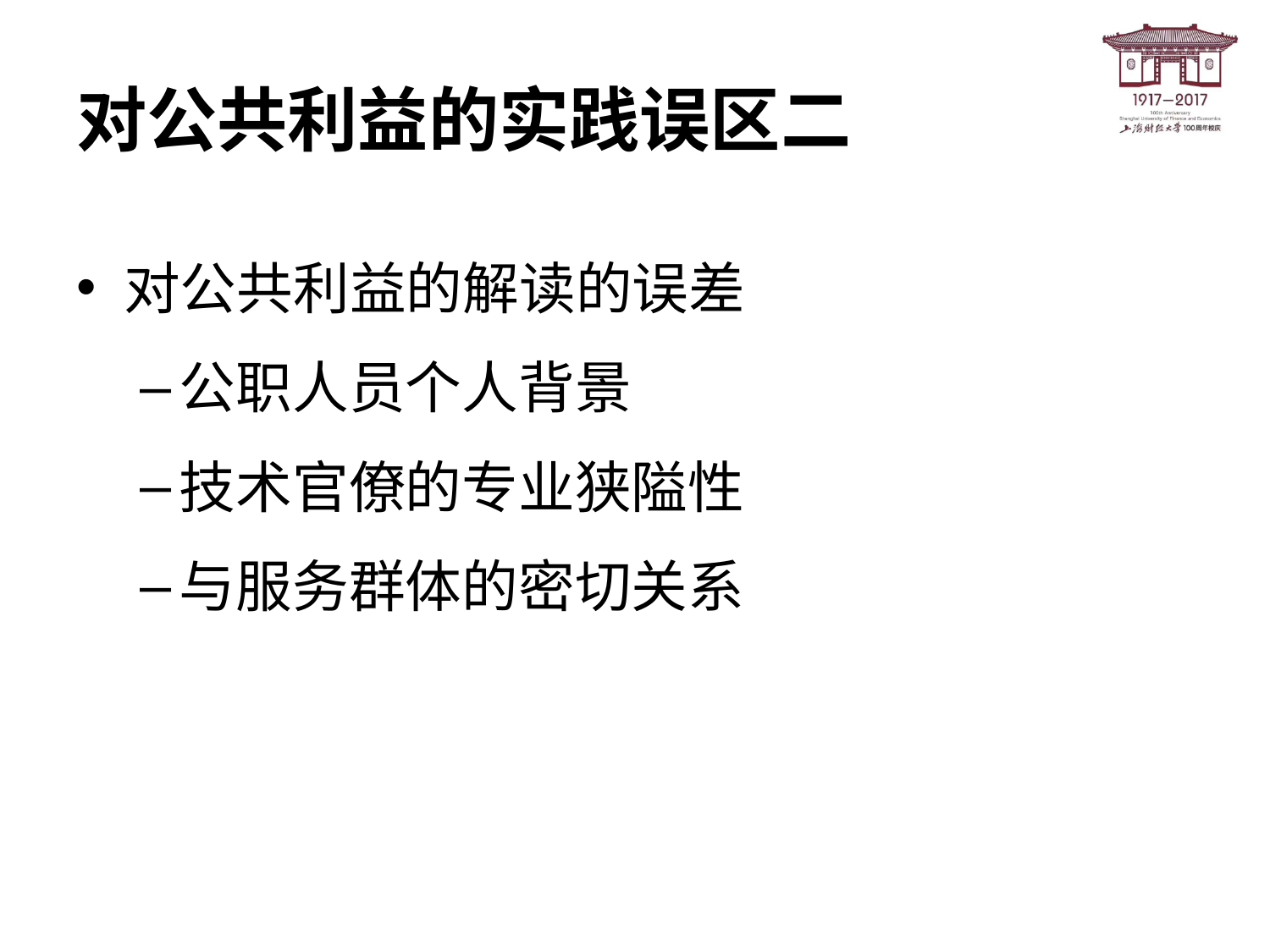

# 对公共利益的实践误区二
对公共利益的解读的误差
公职人员个人背景
技术官僚的专业狭隘性
与服务群体的密切关系